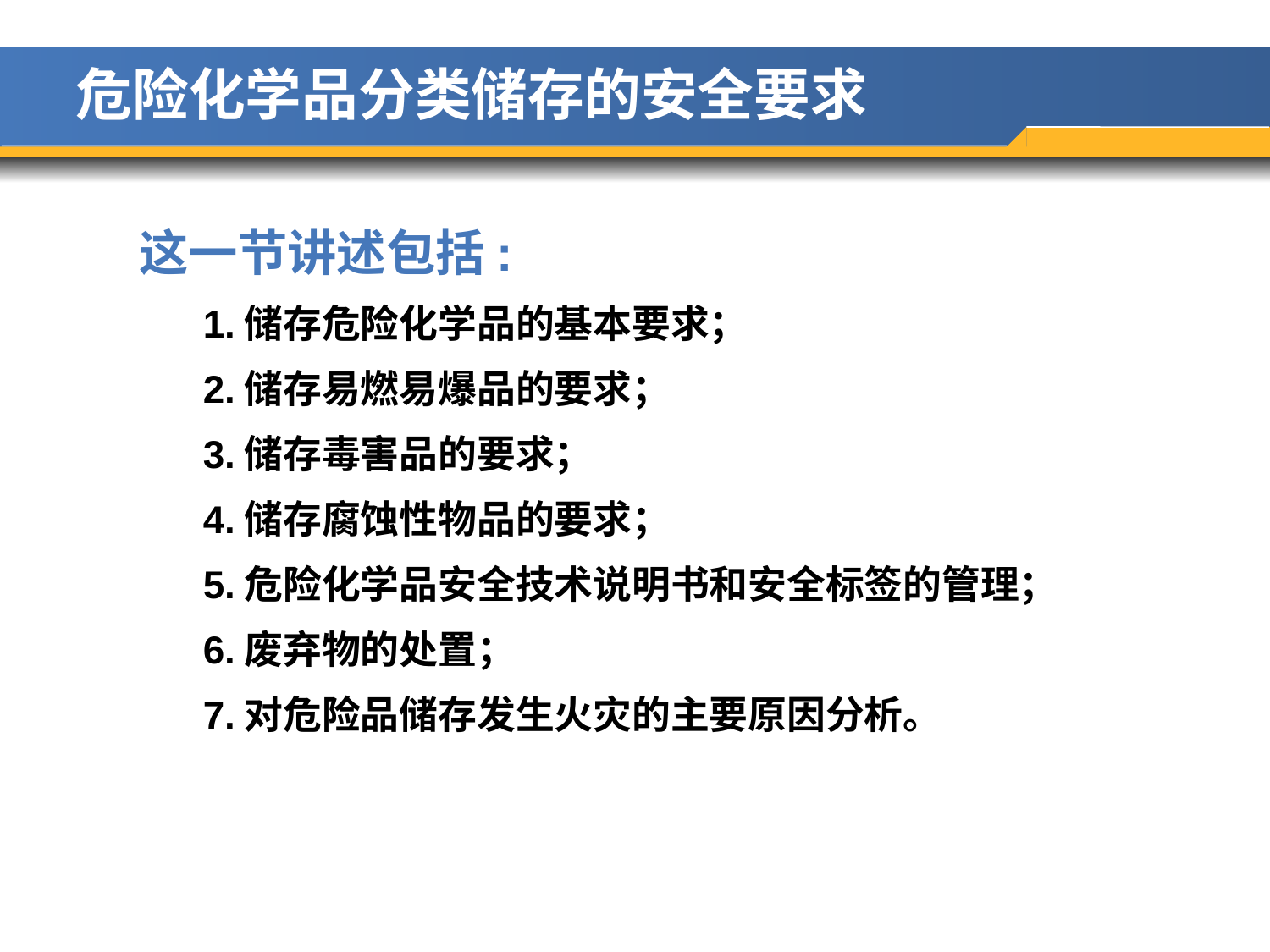

危险化学品分类储存的安全要求

这一节讲述包括:
1.储存危险化学品的基本要求；
2.储存易燃易爆品的要求；
3.储存毒害品的要求；
4.储存腐蚀性物品的要求；
5.危险化学品安全技术说明书和安全标签的管理；
6.废弃物的处置；
7.对危险品储存发生火灾的主要原因分析。